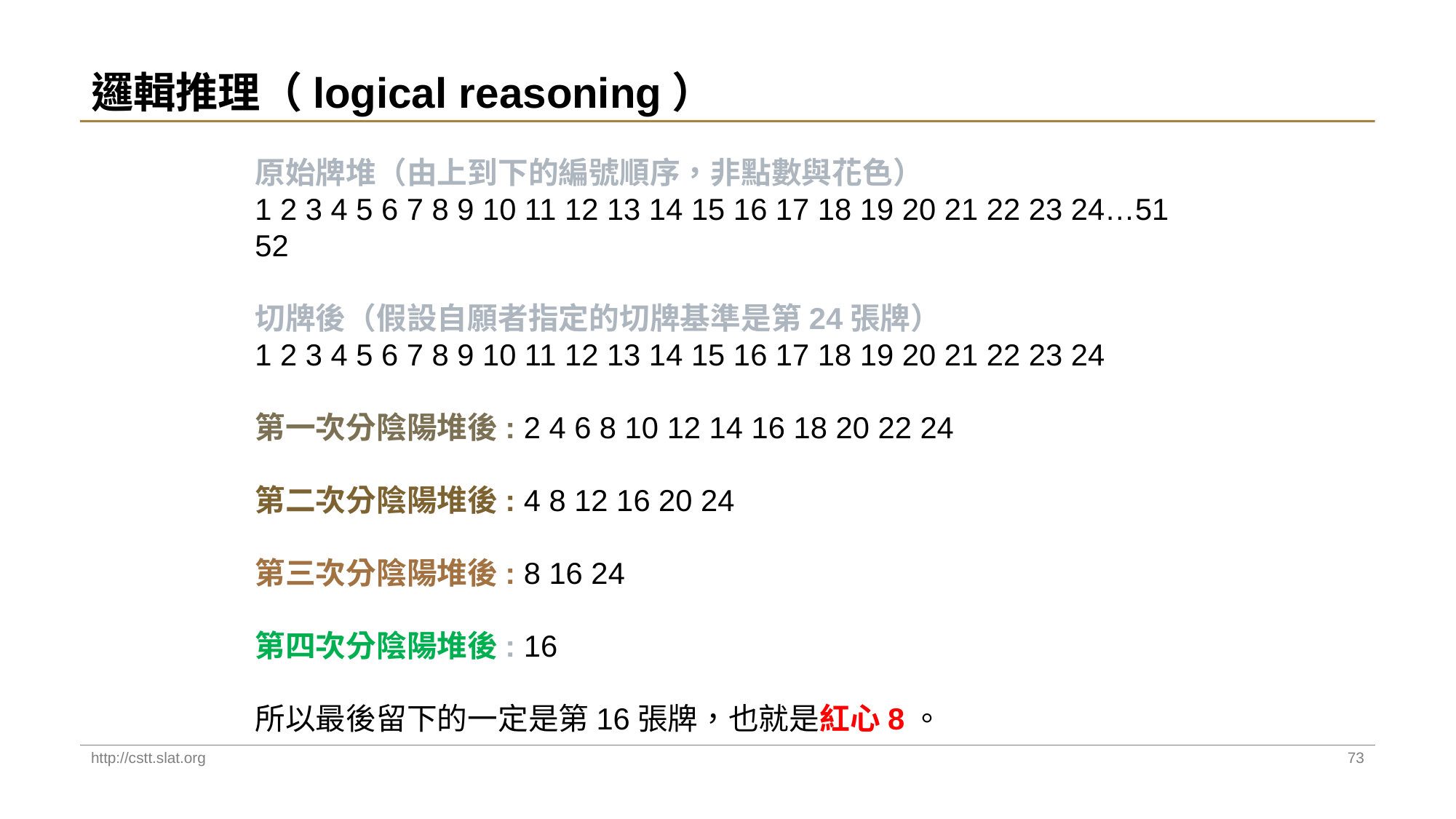

# 邏輯推理（logical reasoning）
原始牌堆（由上到下的編號順序，非點數與花色）
1 2 3 4 5 6 7 8 9 10 11 12 13 14 15 16 17 18 19 20 21 22 23 24…51 52

切牌後（假設自願者指定的切牌基準是第24張牌）
1 2 3 4 5 6 7 8 9 10 11 12 13 14 15 16 17 18 19 20 21 22 23 24

第一次分陰陽堆後: 2 4 6 8 10 12 14 16 18 20 22 24

第二次分陰陽堆後: 4 8 12 16 20 24

第三次分陰陽堆後: 8 16 24

第四次分陰陽堆後: 16

所以最後留下的一定是第16張牌，也就是紅心8。
http://cstt.slat.org
73